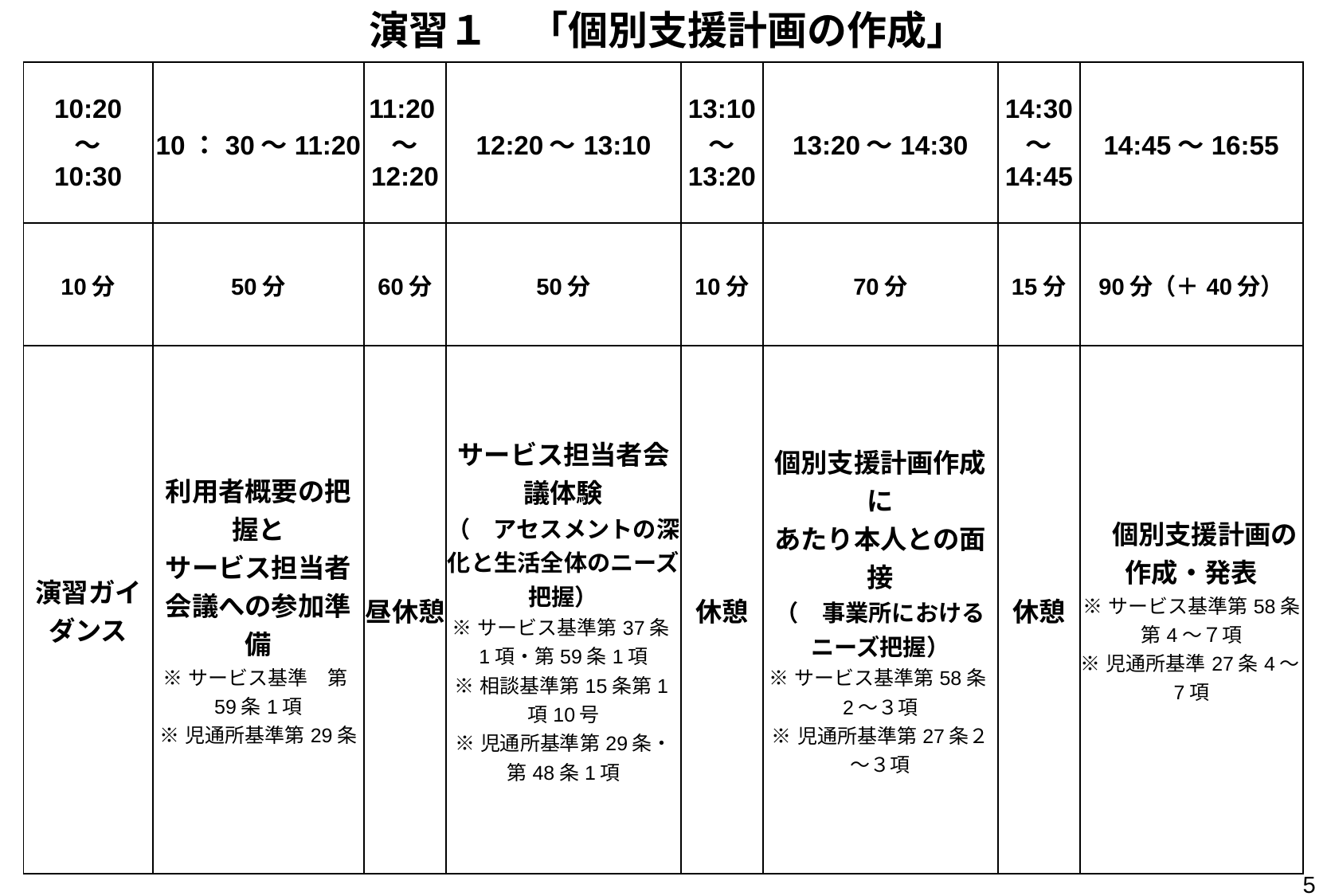

# 演習１　「個別支援計画の作成」
| 10:20 ～ 10:30 | 10：30～11:20 | 11:20～ 12:20 | 12:20～13:10 | 13:10 ～ 13:20 | 13:20～14:30 | 14:30 ～ 14:45 | 14:45～16:55 |
| --- | --- | --- | --- | --- | --- | --- | --- |
| 10分 | 50分 | 60分 | 50分 | 10分 | 70分 | 15分 | 90分（＋40分） |
| 演習ガイダンス | 利用者概要の把握と サービス担当者会議への参加準備 ※サービス基準　第59条1項 ※児通所基準第29条 | 昼休憩 | サービス担当者会議体験 （　アセスメントの深化と生活全体のニーズ把握） ※サービス基準第37条1項・第59条1項 ※相談基準第15条第1項10号 ※児通所基準第29条・第48条1項 | 休憩 | 個別支援計画作成に あたり本人との面接 （　事業所におけるニーズ把握） ※サービス基準第58条2～３項 ※児通所基準第27条２～３項 | 休憩 | 個別支援計画の作成・発表 ※サービス基準第58条第4～７項 ※児通所基準27条4～7項 |
5